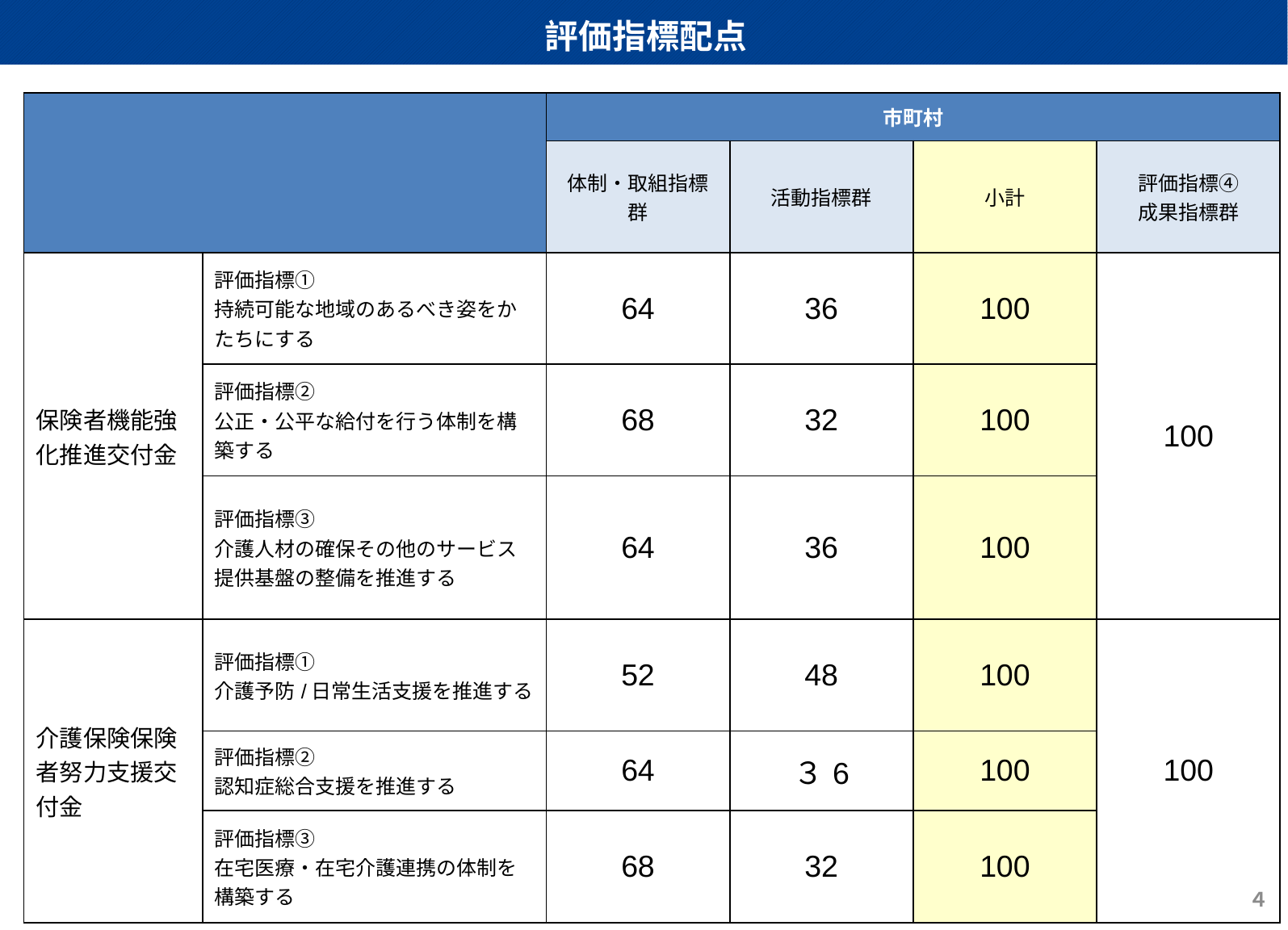

評価指標配点
|  |  | 市町村 |  |  |  |
| --- | --- | --- | --- | --- | --- |
|  |  | 体制・取組指標群 | 活動指標群 | 小計 | 評価指標④ 成果指標群 |
| 保険者機能強化推進交付金 | 評価指標① 持続可能な地域のあるべき姿をかたちにする | 64 | 36 | 100 | 100 |
|  | 評価指標② 公正・公平な給付を行う体制を構築する | 68 | 32 | 100 |  |
|  | 評価指標③ 介護人材の確保その他のサービス提供基盤の整備を推進する | 64 | 36 | 100 |  |
| 介護保険保険者努力支援交付金 | 評価指標① 介護予防/日常生活支援を推進する | 52 | 48 | 100 | 100 |
|  | 評価指標② 認知症総合支援を推進する | 64 | ３6 | 100 |  |
|  | 評価指標③ 在宅医療・在宅介護連携の体制を構築する | 68 | 32 | 100 |  |
４